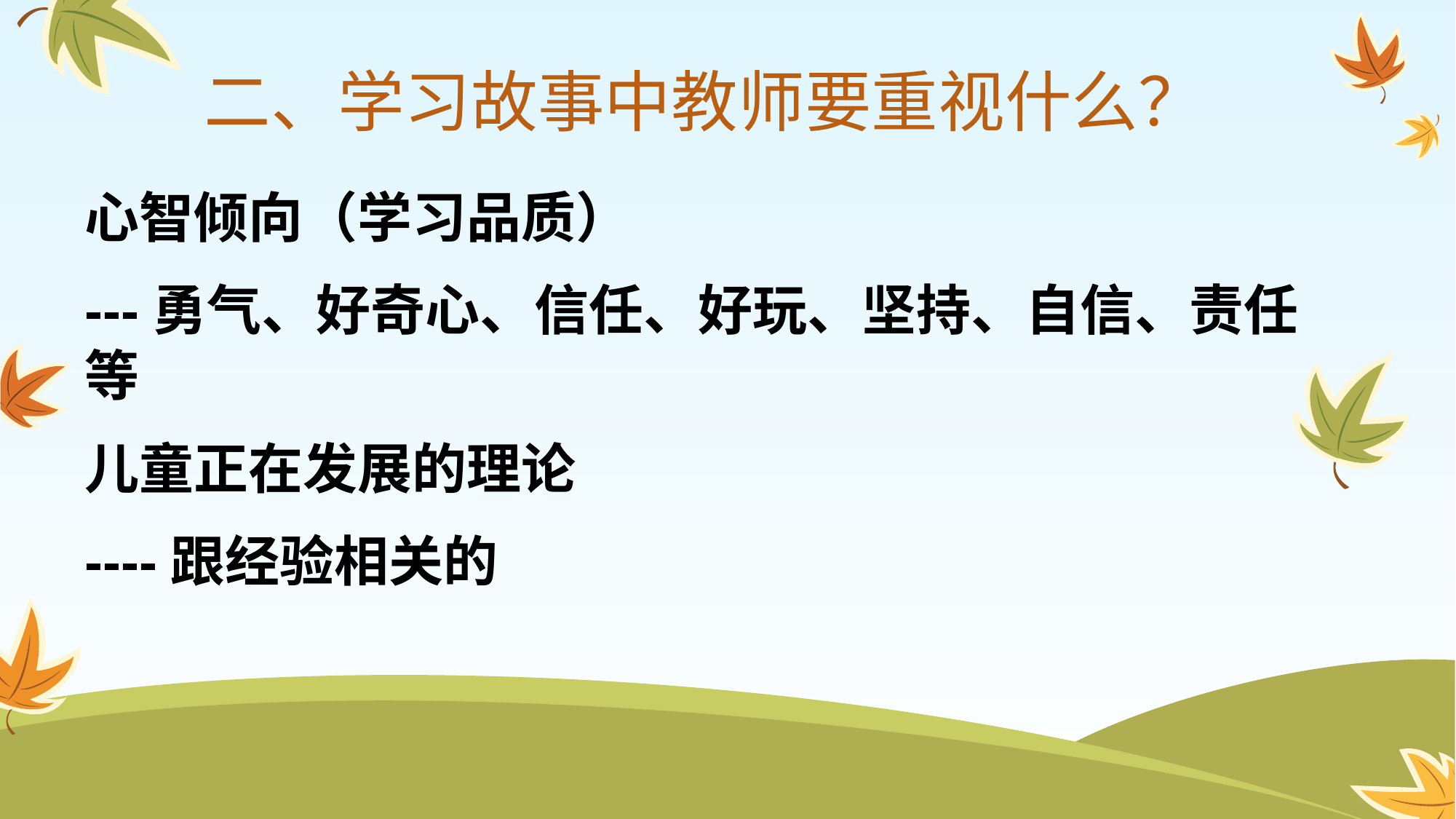

二、学习故事中教师要重视什么？
心智倾向（学习品质）
---勇气、好奇心、信任、好玩、坚持、自信、责任等
儿童正在发展的理论
----跟经验相关的